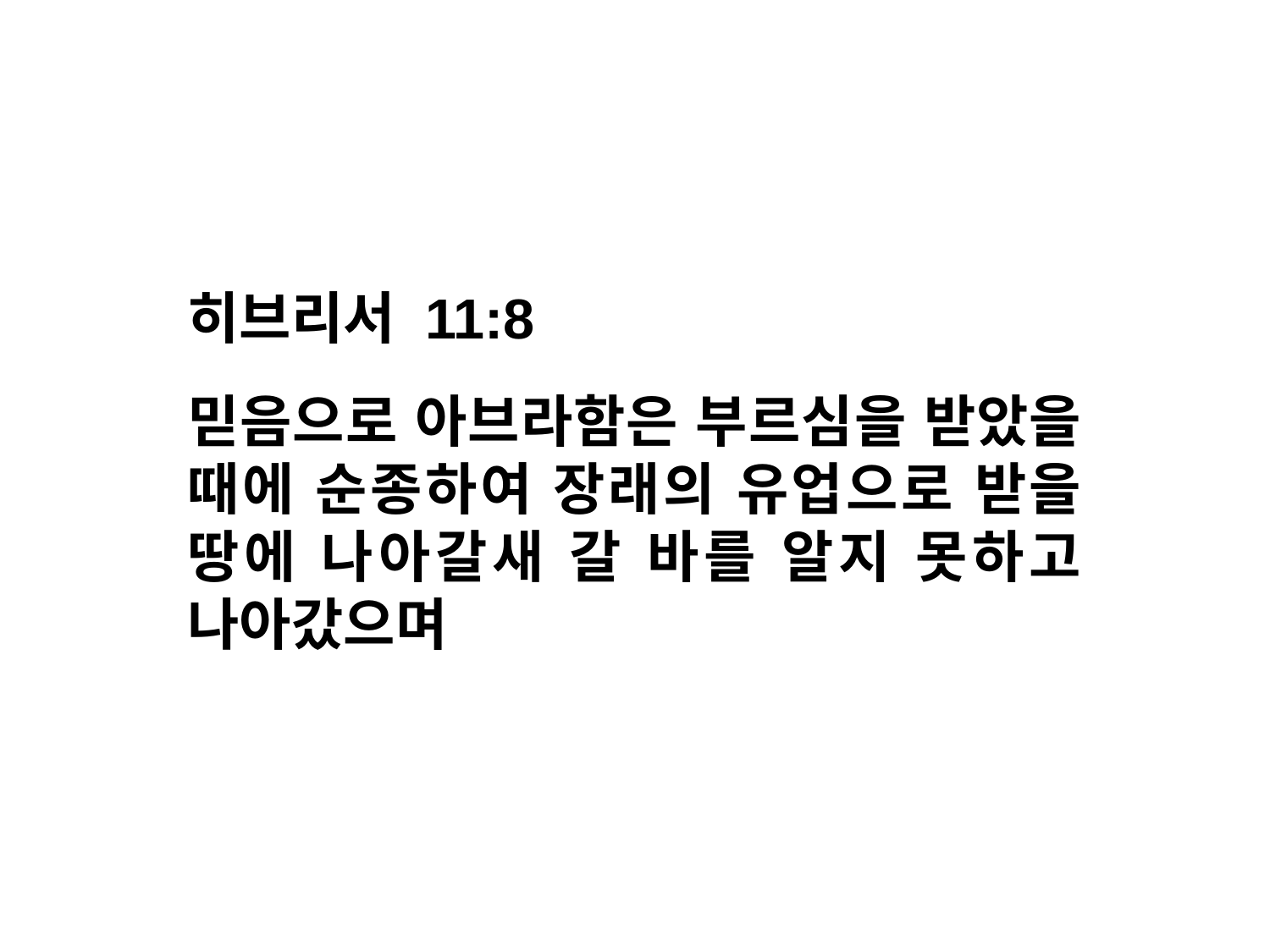

히브리서 11:8
믿음으로 아브라함은 부르심을 받았을 때에 순종하여 장래의 유업으로 받을 땅에 나아갈새 갈 바를 알지 못하고 나아갔으며